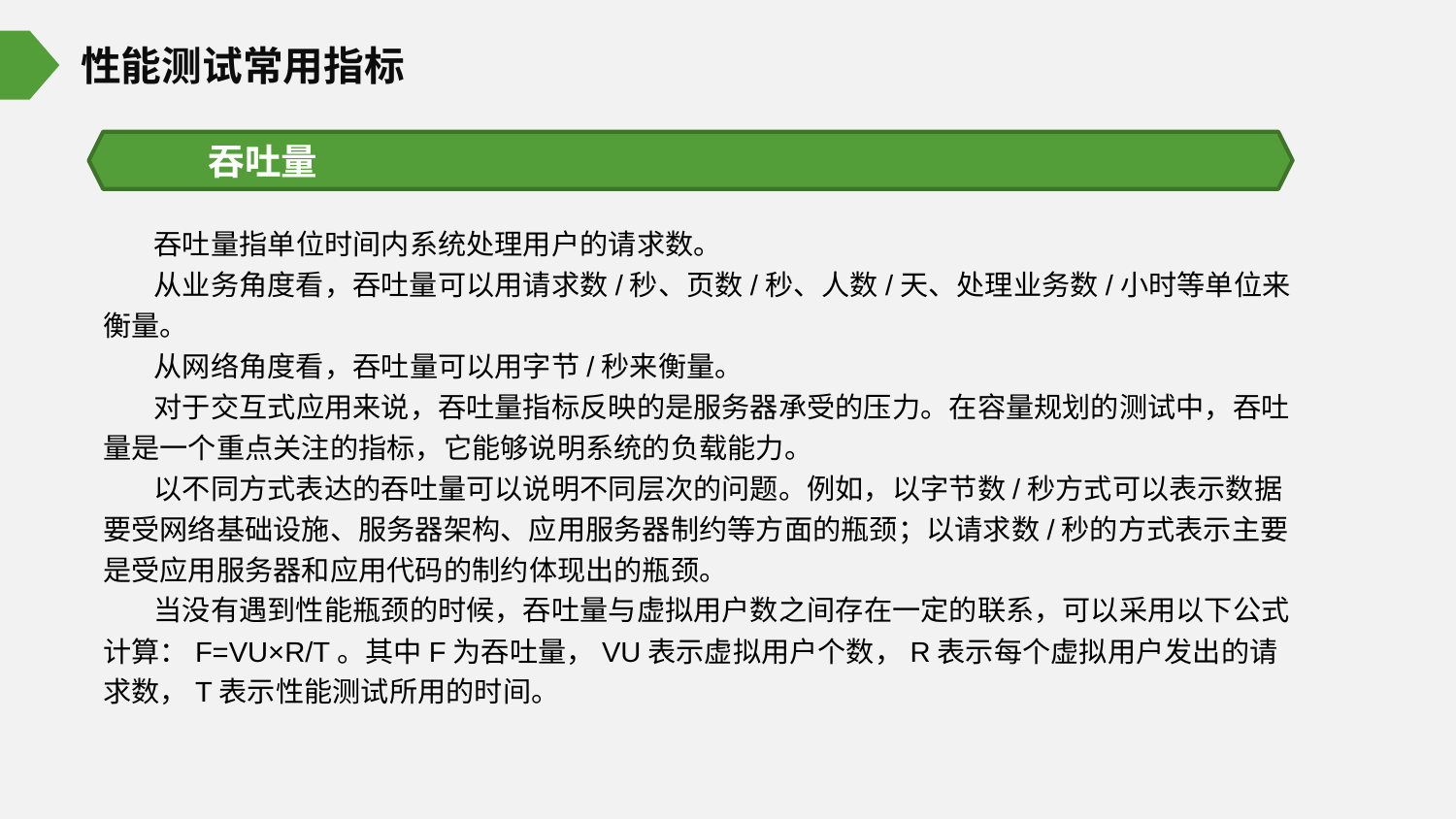

性能测试常用指标
吞吐量
       吞吐量指单位时间内系统处理用户的请求数。
       从业务角度看，吞吐量可以用请求数/秒、页数/秒、人数/天、处理业务数/小时等单位来衡量。
       从网络角度看，吞吐量可以用字节/秒来衡量。
       对于交互式应用来说，吞吐量指标反映的是服务器承受的压力。在容量规划的测试中，吞吐量是一个重点关注的指标，它能够说明系统的负载能力。
       以不同方式表达的吞吐量可以说明不同层次的问题。例如，以字节数/秒方式可以表示数据要受网络基础设施、服务器架构、应用服务器制约等方面的瓶颈；以请求数/秒的方式表示主要是受应用服务器和应用代码的制约体现出的瓶颈。
       当没有遇到性能瓶颈的时候，吞吐量与虚拟用户数之间存在一定的联系，可以采用以下公式计算：F=VU×R/T。其中F为吞吐量，VU表示虚拟用户个数，R表示每个虚拟用户发出的请求数，T表示性能测试所用的时间。